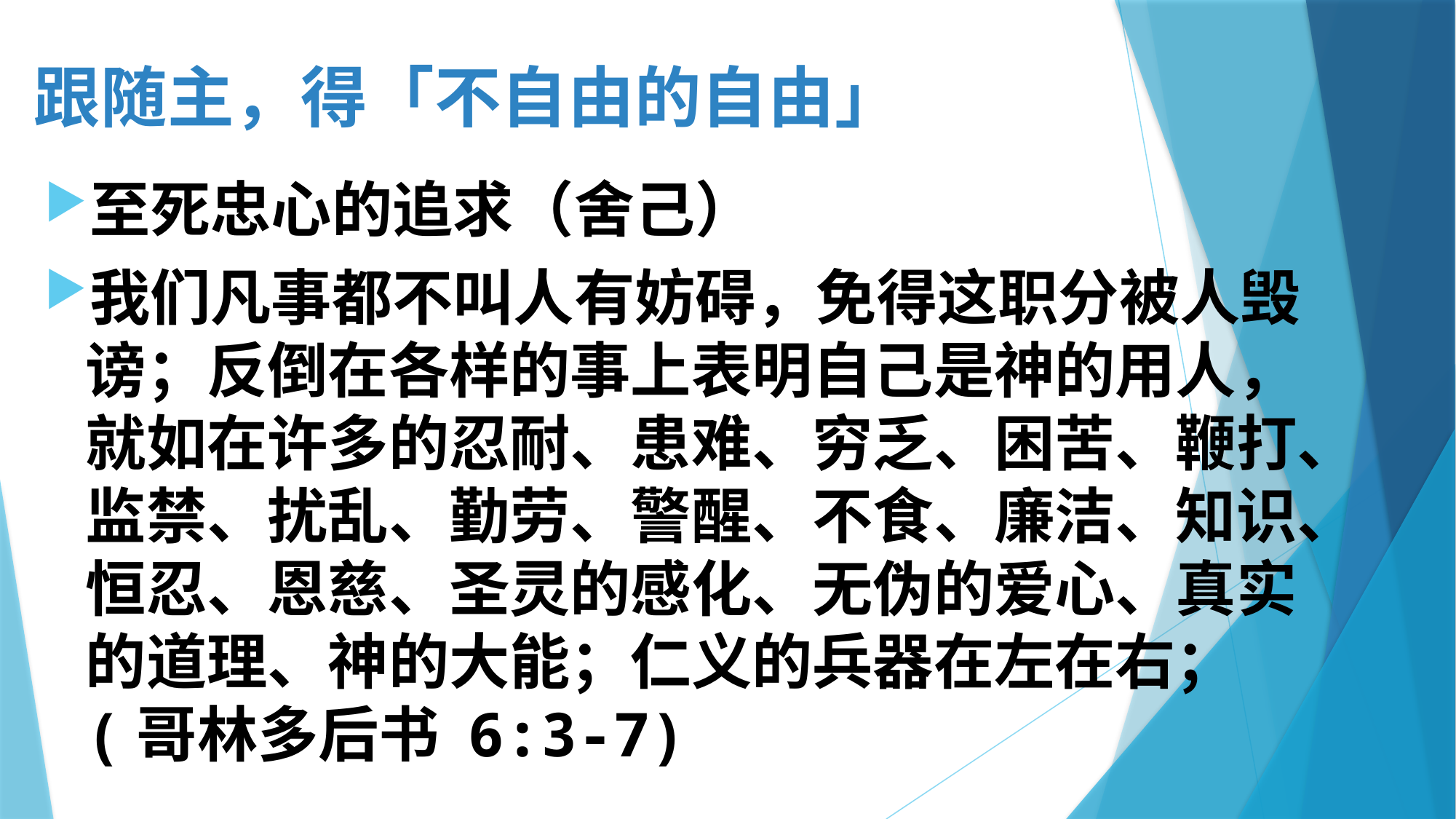

# 跟随主，得「不自由的自由」
至死忠心的追求（舍己）
我们凡事都不叫人有妨碍，免得这职分被人毁谤；反倒在各样的事上表明自己是神的用人，就如在许多的忍耐、患难、穷乏、困苦、鞭打、监禁、扰乱、勤劳、警醒、不食、廉洁、知识、恒忍、恩慈、圣灵的感化、无伪的爱心、真实的道理、神的大能；仁义的兵器在左在右；(哥林多后书 6:3-7)